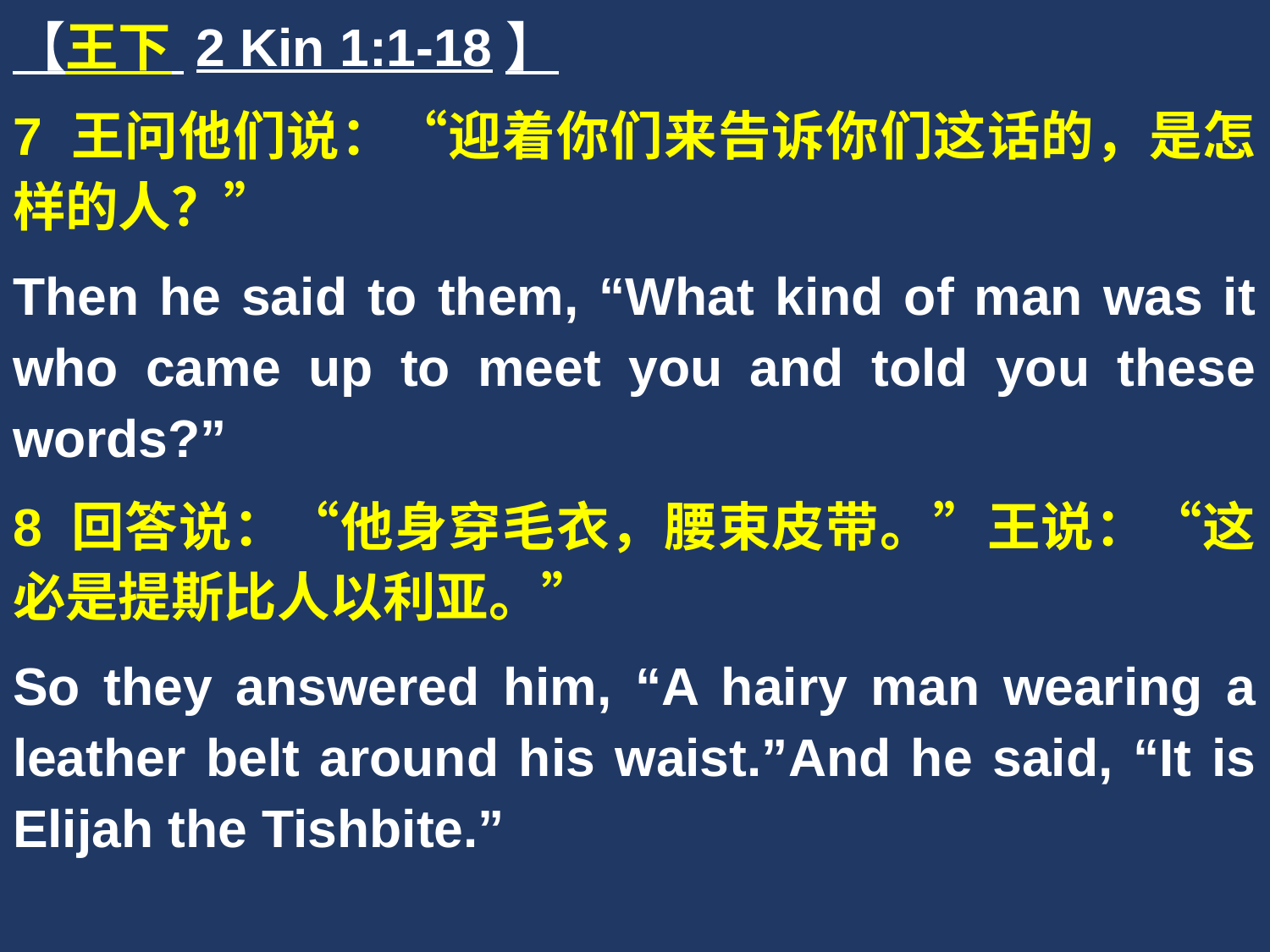

【王下 2 Kin 1:1-18】
7 王问他们说：“迎着你们来告诉你们这话的，是怎样的人？”
Then he said to them, “What kind of man was it who came up to meet you and told you these words?”
8 回答说：“他身穿毛衣，腰束皮带。”王说：“这必是提斯比人以利亚。”
So they answered him, “A hairy man wearing a leather belt around his waist.”And he said, “It is Elijah the Tishbite.”